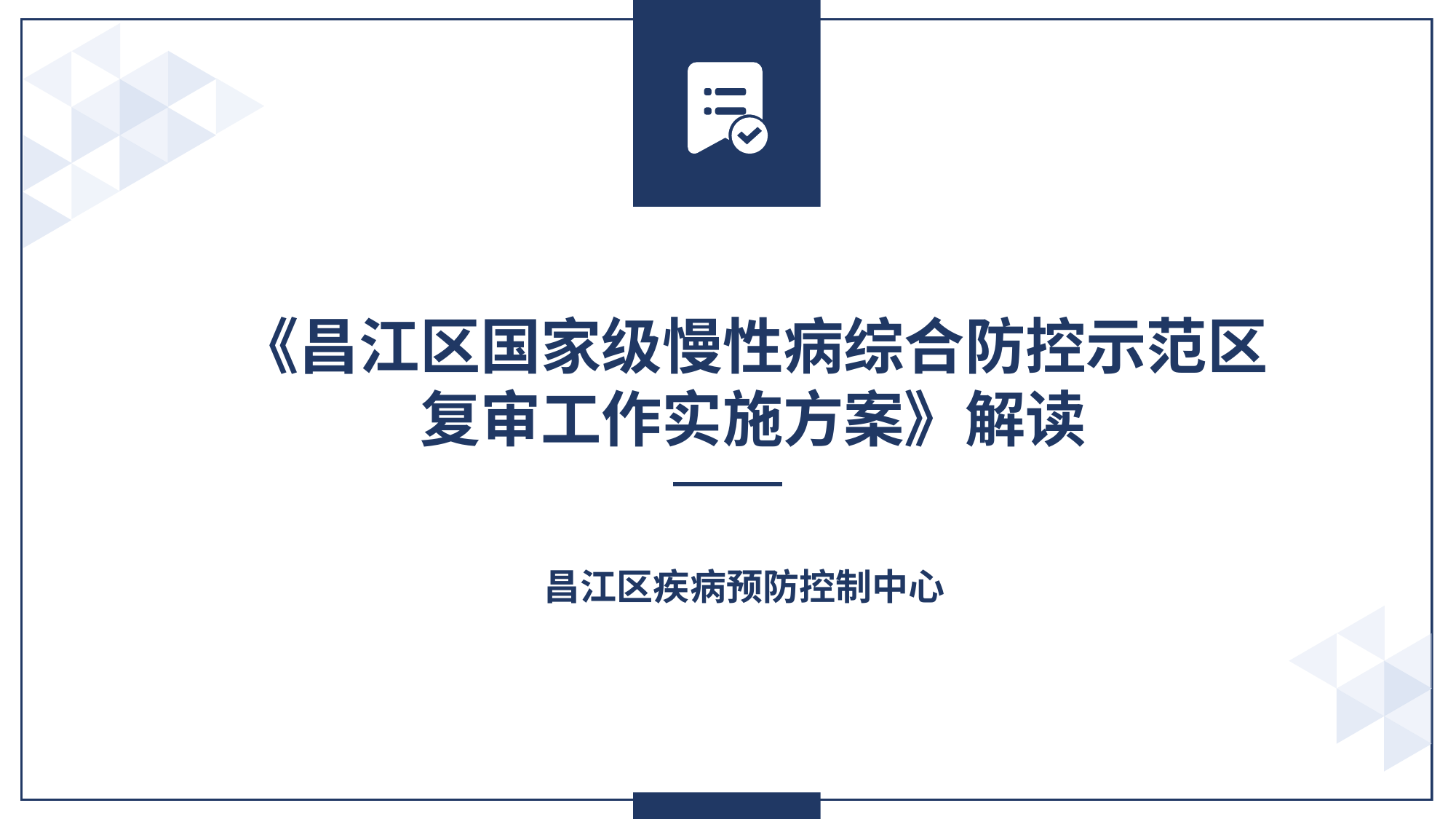

《昌江区国家级慢性病综合防控示范区
复审工作实施方案》解读

昌江区疾病预防控制中心